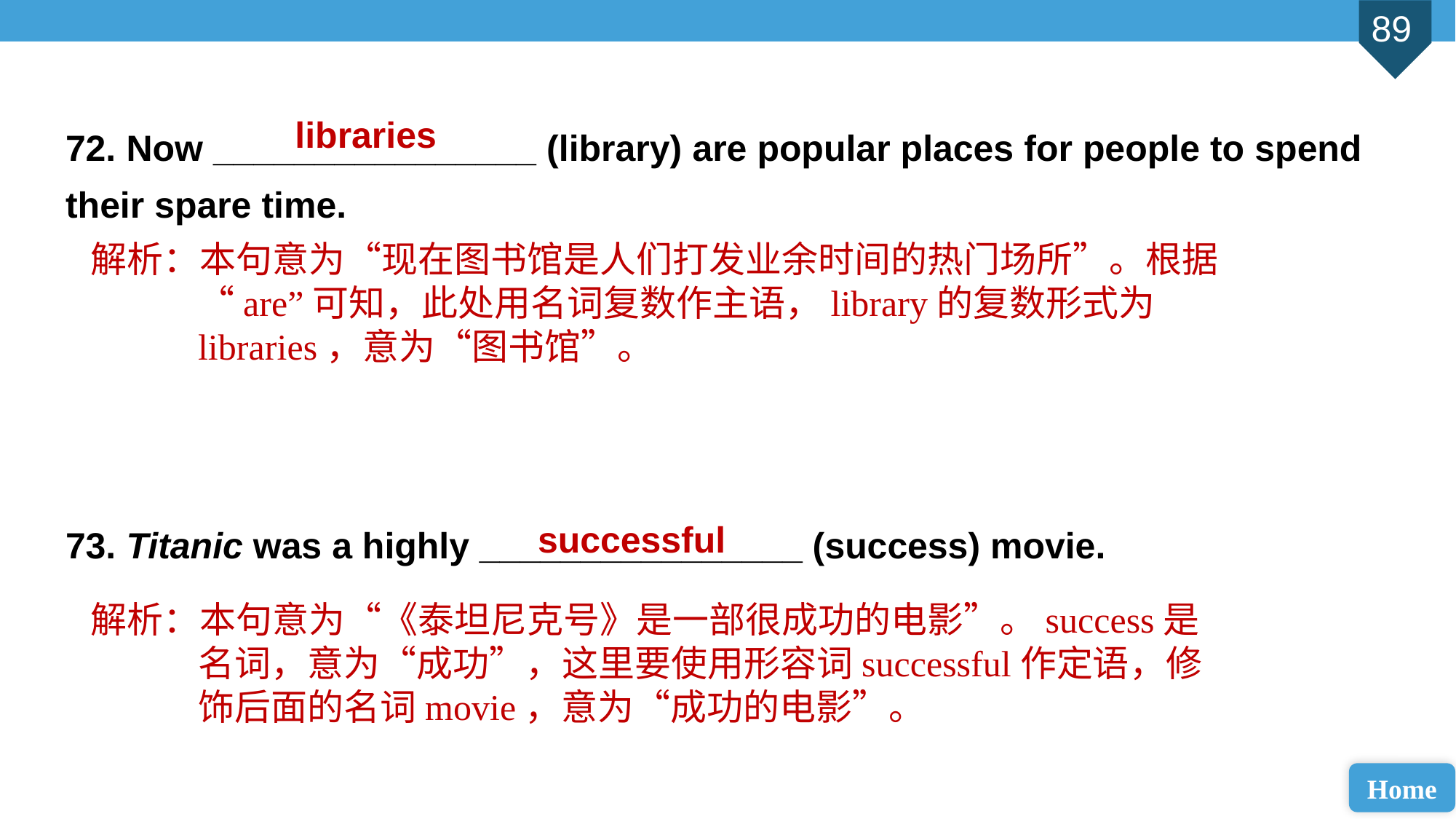

72. Now ________________ (library) are popular places for people to spend their spare time.

73. Titanic was a highly ________________ (success) movie.
libraries
解析：本句意为“现在图书馆是人们打发业余时间的热门场所”。根据“are”可知，此处用名词复数作主语，library的复数形式为libraries，意为“图书馆”。
successful
解析：本句意为“《泰坦尼克号》是一部很成功的电影”。success是名词，意为“成功”，这里要使用形容词successful作定语，修饰后面的名词movie，意为“成功的电影”。